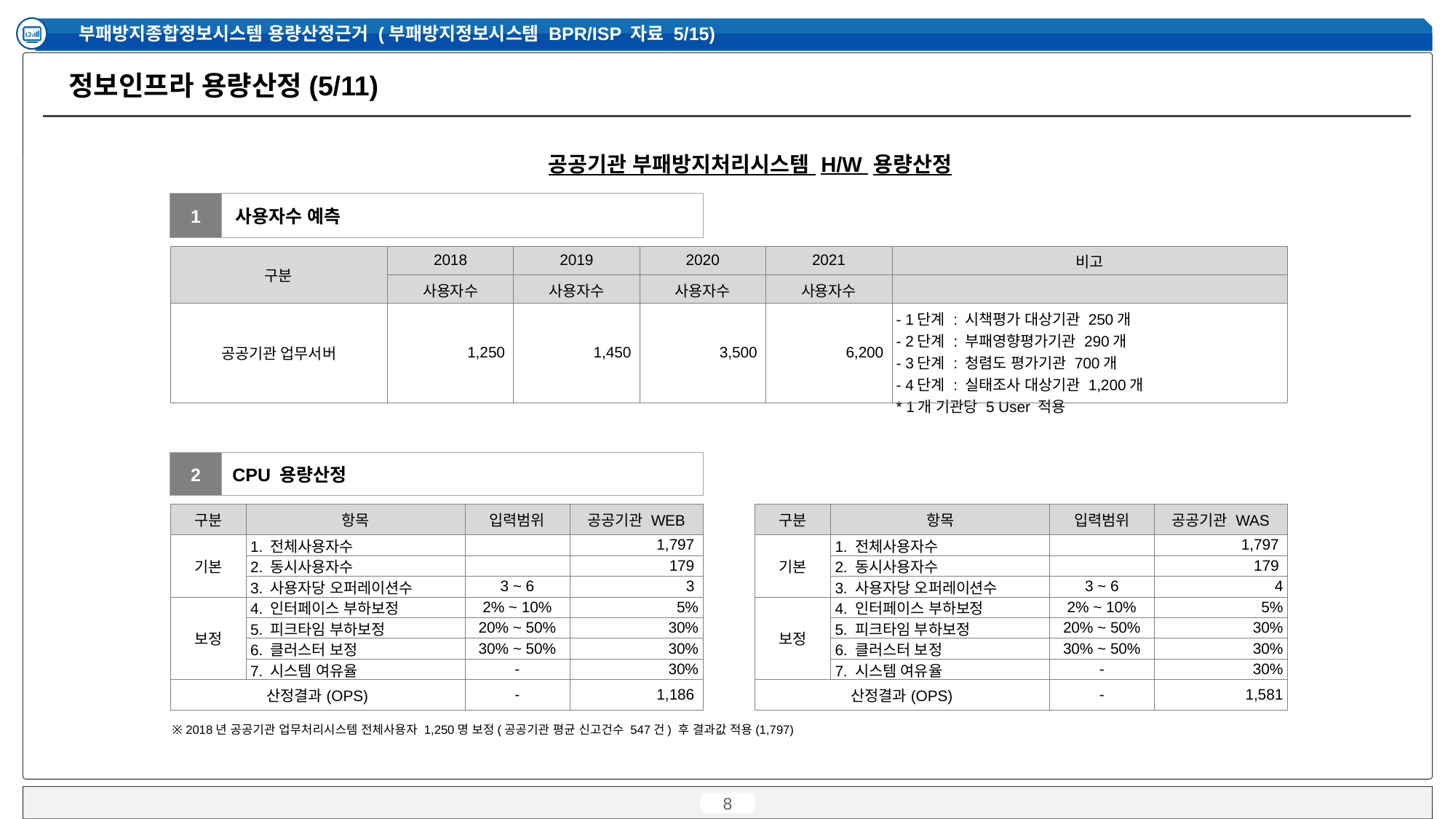

부패방지종합정보시스템 용량산정근거 (부패방지정보시스템 BPR/ISP 자료 5/15)
정보인프라 용량산정(5/11)
공공기관 부패방지처리시스템 H/W 용량산정
1
 사용자수 예측
| 구분 | 2018 | 2019 | 2020 | 2021 | 비고 |
| --- | --- | --- | --- | --- | --- |
|  | 사용자수 | 사용자수 | 사용자수 | 사용자수 |  |
| 공공기관 업무서버 | 1,250 | 1,450 | 3,500 | 6,200 | - 1단계 : 시책평가 대상기관 250개 - 2단계 : 부패영향평가기관 290개 - 3단계 : 청렴도 평가기관 700개 - 4단계 : 실태조사 대상기관 1,200개 \* 1개 기관당 5 User 적용 |
2
 CPU 용량산정
| 구분 | 항목 | 입력범위 | 공공기관 WEB |
| --- | --- | --- | --- |
| 기본 | 1. 전체사용자수 |  | 1,797 |
|  | 2. 동시사용자수 |  | 179 |
|  | 3. 사용자당 오퍼레이션수 | 3 ~ 6 | 3 |
| 보정 | 4. 인터페이스 부하보정 | 2% ~ 10% | 5% |
|  | 5. 피크타임 부하보정 | 20% ~ 50% | 30% |
|  | 6. 클러스터 보정 | 30% ~ 50% | 30% |
|  | 7. 시스템 여유율 | - | 30% |
| 산정결과(OPS) |  | - | 1,186 |
| 구분 | 항목 | 입력범위 | 공공기관 WAS |
| --- | --- | --- | --- |
| 기본 | 1. 전체사용자수 |  | 1,797 |
|  | 2. 동시사용자수 |  | 179 |
|  | 3. 사용자당 오퍼레이션수 | 3 ~ 6 | 4 |
| 보정 | 4. 인터페이스 부하보정 | 2% ~ 10% | 5% |
|  | 5. 피크타임 부하보정 | 20% ~ 50% | 30% |
|  | 6. 클러스터 보정 | 30% ~ 50% | 30% |
|  | 7. 시스템 여유율 | - | 30% |
| 산정결과(OPS) |  | - | 1,581 |

※ 2018년 공공기관 업무처리시스템 전체사용자 1,250명 보정(공공기관 평균 신고건수 547건) 후 결과값 적용(1,797)